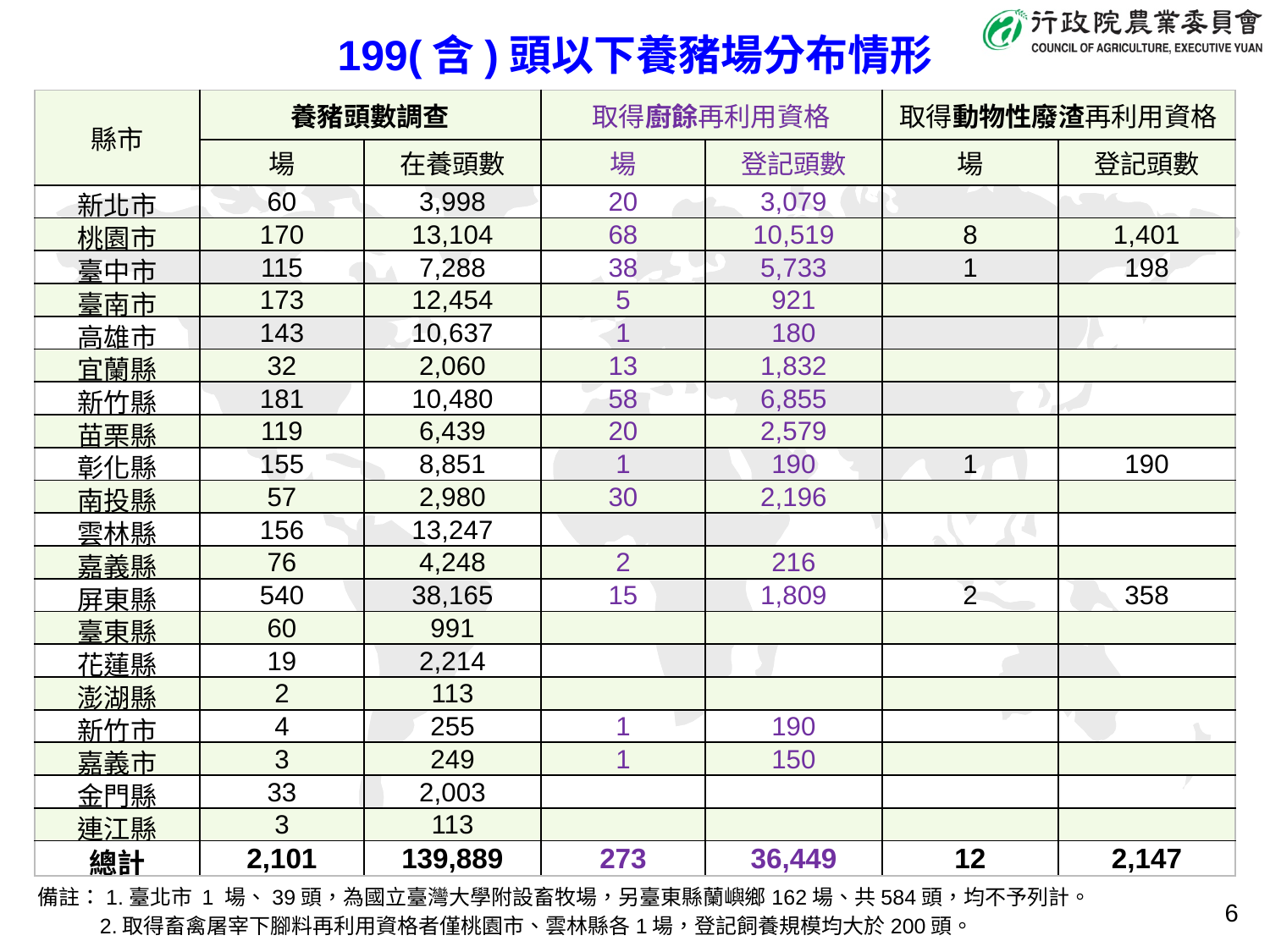

199(含)頭以下養豬場分布情形
| 縣市 | 養豬頭數調查 |  | 取得廚餘再利用資格 |  | 取得動物性廢渣再利用資格 |  |
| --- | --- | --- | --- | --- | --- | --- |
|  | 場 | 在養頭數 | 場 | 登記頭數 | 場 | 登記頭數 |
| 新北市 | 60 | 3,998 | 20 | 3,079 |  |  |
| 桃園市 | 170 | 13,104 | 68 | 10,519 | 8 | 1,401 |
| 臺中市 | 115 | 7,288 | 38 | 5,733 | 1 | 198 |
| 臺南市 | 173 | 12,454 | 5 | 921 |  |  |
| 高雄市 | 143 | 10,637 | 1 | 180 |  |  |
| 宜蘭縣 | 32 | 2,060 | 13 | 1,832 |  |  |
| 新竹縣 | 181 | 10,480 | 58 | 6,855 |  |  |
| 苗栗縣 | 119 | 6,439 | 20 | 2,579 |  |  |
| 彰化縣 | 155 | 8,851 | 1 | 190 | 1 | 190 |
| 南投縣 | 57 | 2,980 | 30 | 2,196 |  |  |
| 雲林縣 | 156 | 13,247 |  |  |  |  |
| 嘉義縣 | 76 | 4,248 | 2 | 216 |  |  |
| 屏東縣 | 540 | 38,165 | 15 | 1,809 | 2 | 358 |
| 臺東縣 | 60 | 991 |  |  |  |  |
| 花蓮縣 | 19 | 2,214 |  |  |  |  |
| 澎湖縣 | 2 | 113 |  |  |  |  |
| 新竹市 | 4 | 255 | 1 | 190 |  |  |
| 嘉義市 | 3 | 249 | 1 | 150 |  |  |
| 金門縣 | 33 | 2,003 |  |  |  |  |
| 連江縣 | 3 | 113 |  |  |  |  |
| 總計 | 2,101 | 139,889 | 273 | 36,449 | 12 | 2,147 |
6
備註：1.臺北市 1 場、39頭，為國立臺灣大學附設畜牧場，另臺東縣蘭嶼鄉162場、共584頭，均不予列計。
          2.取得畜禽屠宰下腳料再利用資格者僅桃園市、雲林縣各1場，登記飼養規模均大於200頭。